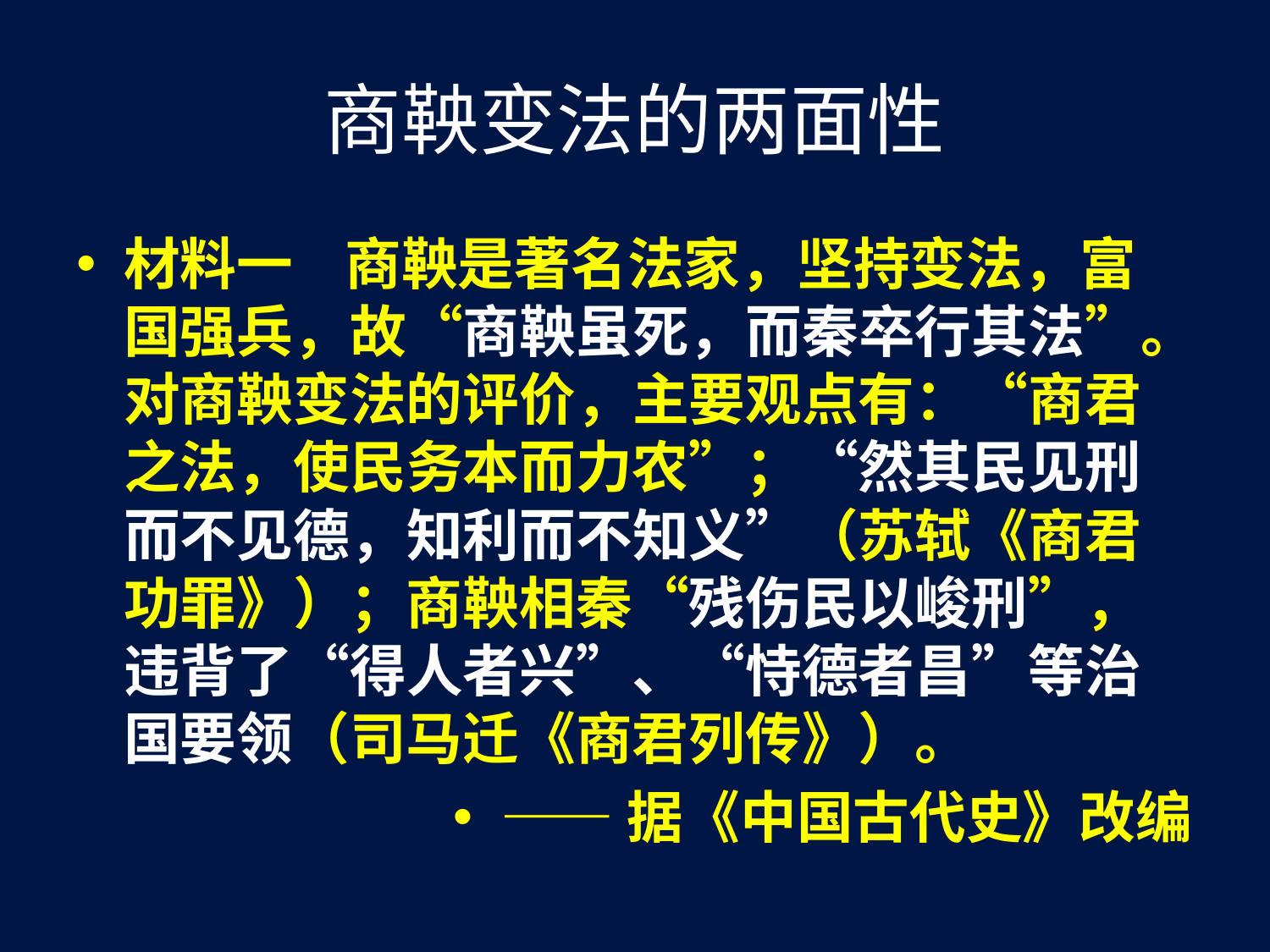

# 商鞅变法的两面性
材料一    商鞅是著名法家，坚持变法，富国强兵，故“商鞅虽死，而秦卒行其法”。对商鞅变法的评价，主要观点有：“商君之法，使民务本而力农”；“然其民见刑而不见德，知利而不知义”（苏轼《商君功罪》）；商鞅相秦“残伤民以峻刑”，违背了“得人者兴”、“恃德者昌”等治国要领（司马迁《商君列传》）。
——据《中国古代史》改编